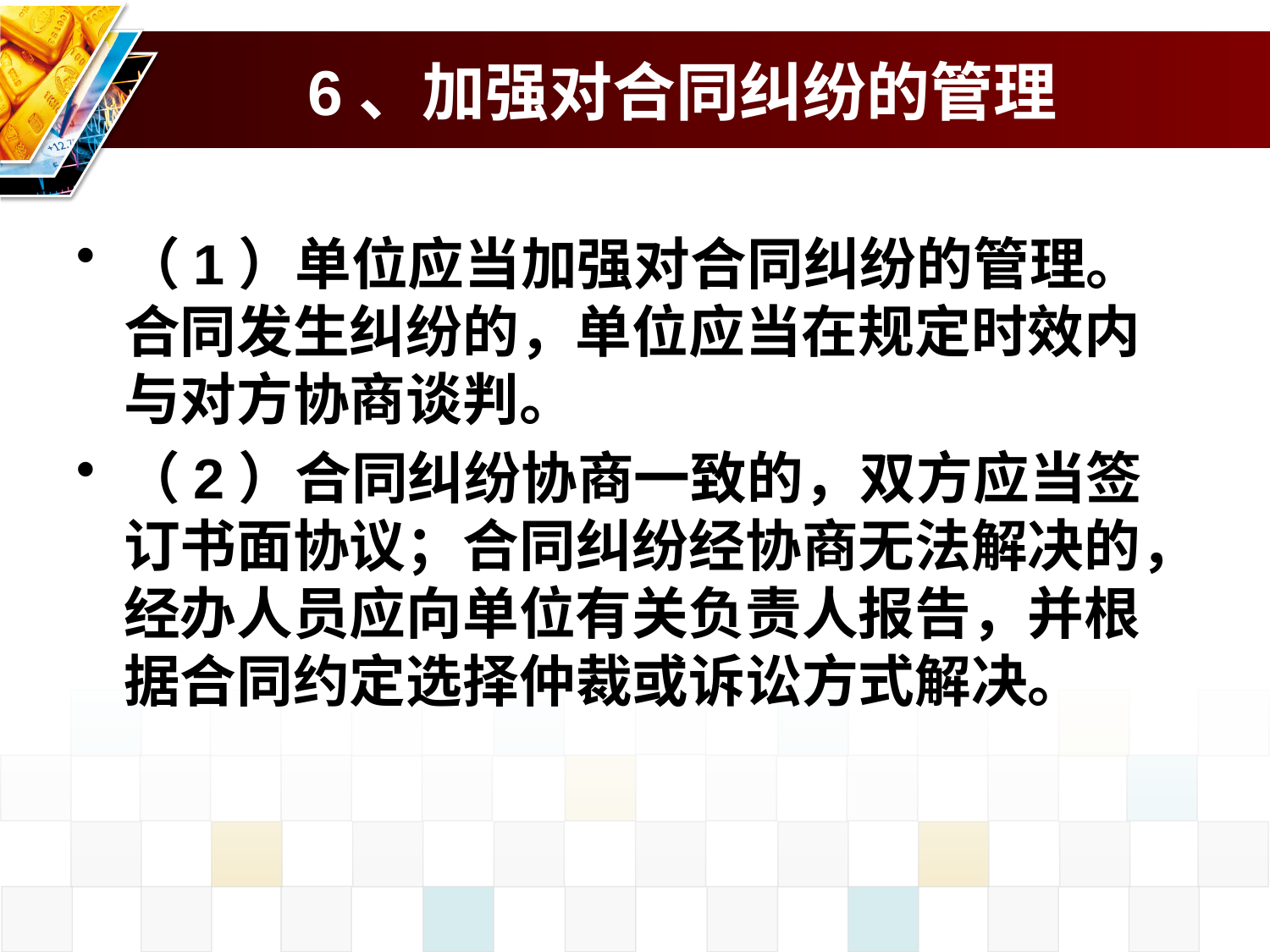

# 6、加强对合同纠纷的管理
（1）单位应当加强对合同纠纷的管理。合同发生纠纷的，单位应当在规定时效内与对方协商谈判。
（2）合同纠纷协商一致的，双方应当签订书面协议；合同纠纷经协商无法解决的，经办人员应向单位有关负责人报告，并根据合同约定选择仲裁或诉讼方式解决。